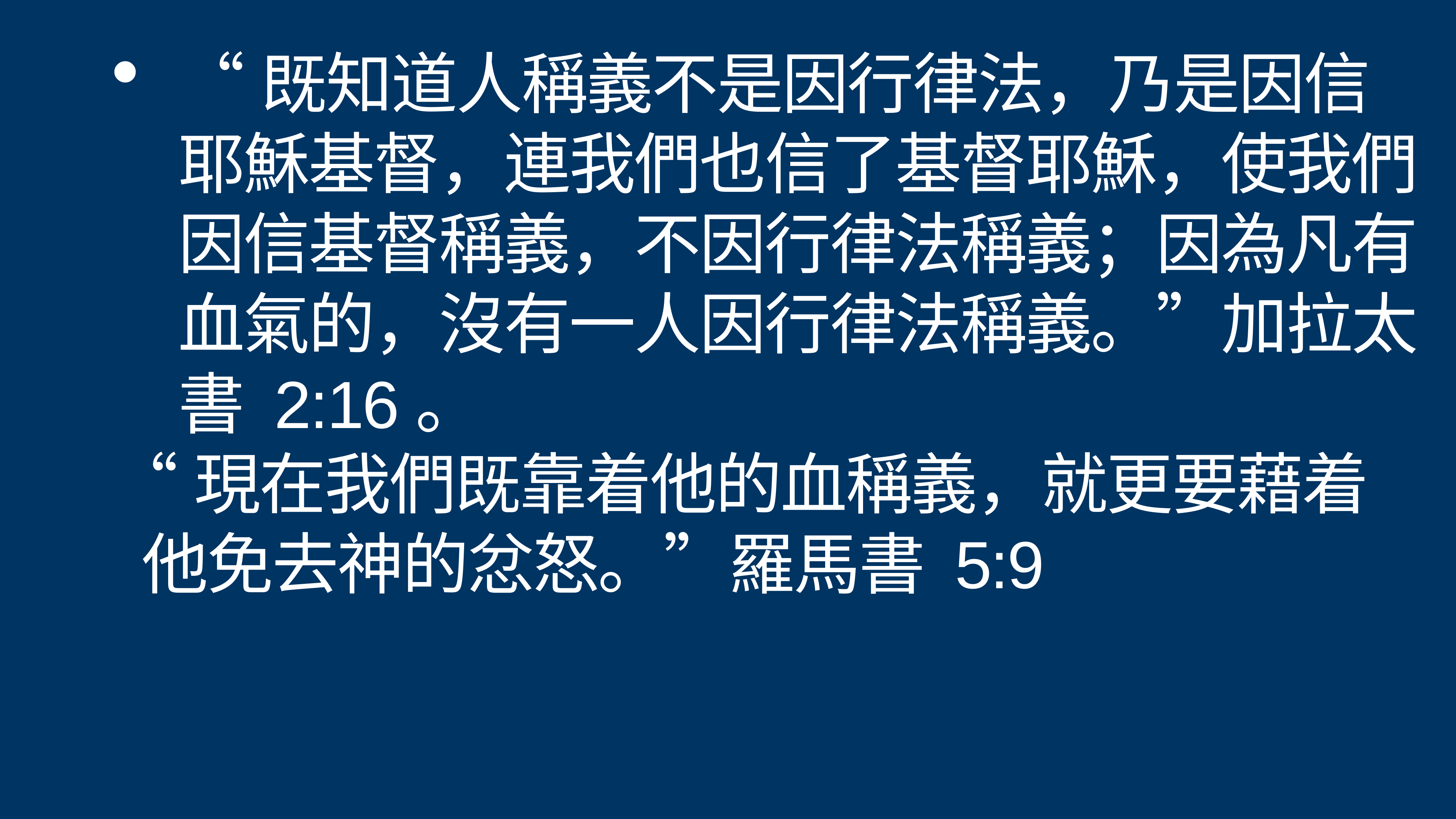

# “既知道人稱義不是因行律法，乃是因信耶穌基督，連我們也信了基督耶穌，使我們因信基督稱義，不因行律法稱義；因為凡有血氣的，沒有一人因行律法稱義。”加拉太書 2:16。
“現在我們既靠着他的血稱義，就更要藉着他免去神的忿怒。”羅馬書 5:9